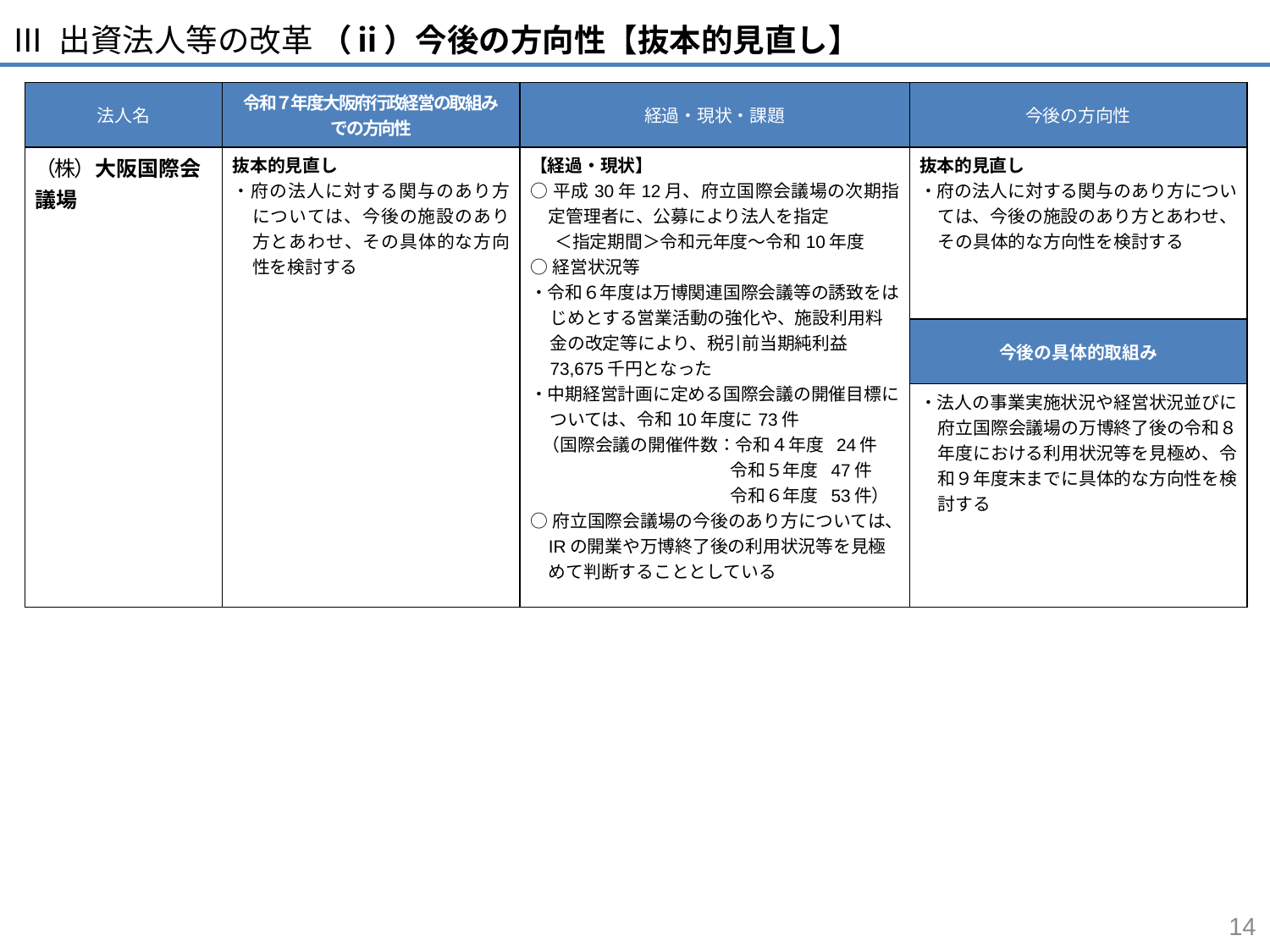

Ⅲ 出資法人等の改革 （ⅱ）今後の方向性【抜本的見直し】
| 法人名 | 令和７年度大阪府行政経営の取組み での方向性 | 経過・現状・課題 | 今後の方向性 |
| --- | --- | --- | --- |
| （株）大阪国際会議場 | 抜本的見直し ・府の法人に対する関与のあり方については、今後の施設のあり方とあわせ、その具体的な方向性を検討する | 【経過・現状】 ○平成30年12月、府立国際会議場の次期指定管理者に、公募により法人を指定 ＜指定期間＞令和元年度～令和10年度 ○経営状況等 ・令和６年度は万博関連国際会議等の誘致をはじめとする営業活動の強化や、施設利用料金の改定等により、税引前当期純利益73,675千円となった ・中期経営計画に定める国際会議の開催目標については、令和10年度に73件 （国際会議の開催件数：令和４年度 24件 　　　　　　　　　 　 令和５年度 47件 　　　　　　　　　　 令和６年度 53件） ○府立国際会議場の今後のあり方については、IRの開業や万博終了後の利用状況等を見極めて判断することとしている | 抜本的見直し ・府の法人に対する関与のあり方については、今後の施設のあり方とあわせ、その具体的な方向性を検討する |
|  |  |  | 今後の具体的取組み |
|  |  |  | ・法人の事業実施状況や経営状況並びに府立国際会議場の万博終了後の令和８年度における利用状況等を見極め、令和９年度末までに具体的な方向性を検討する |
14